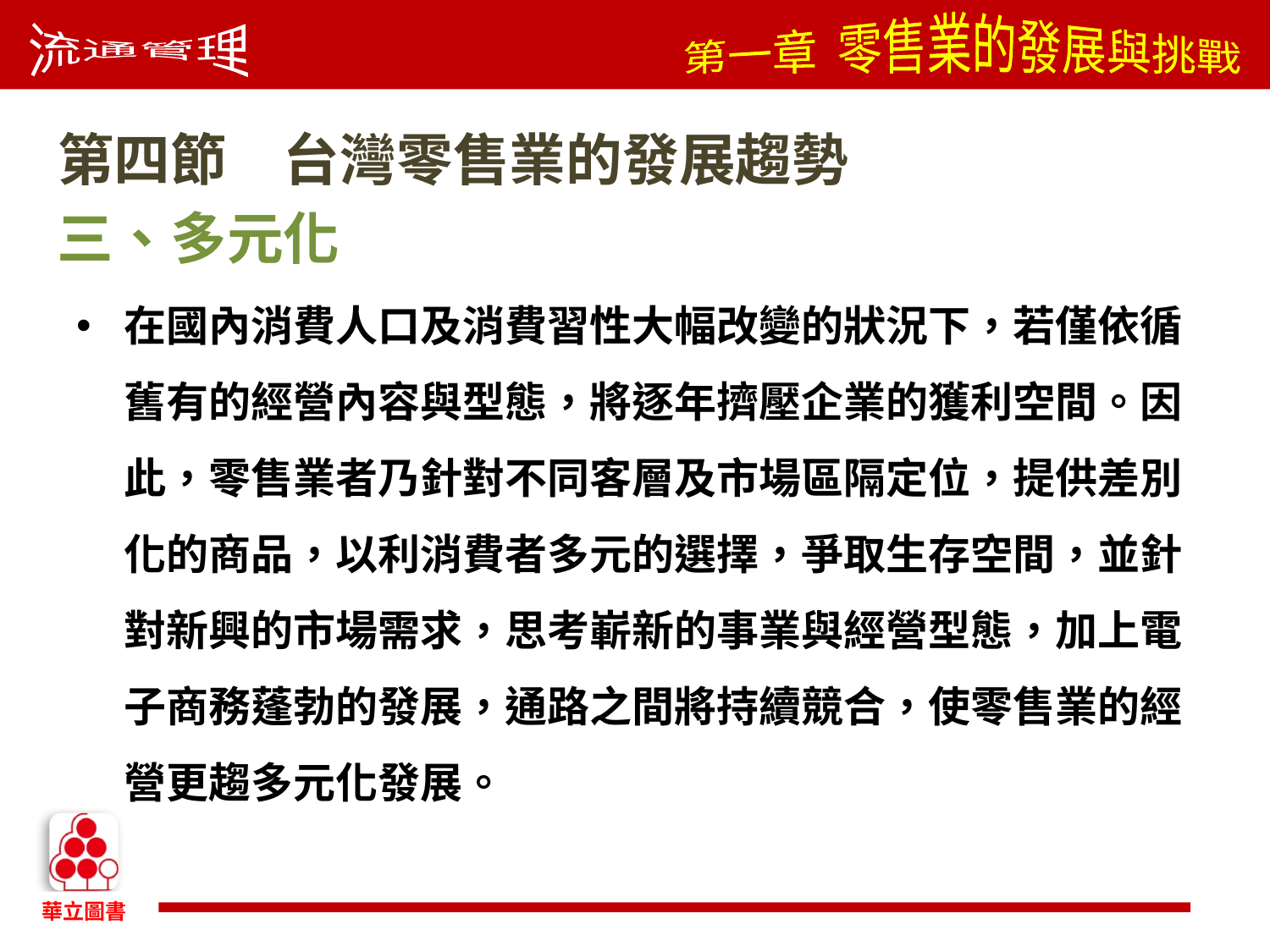

第四節　台灣零售業的發展趨勢
三、多元化
在國內消費人口及消費習性大幅改變的狀況下，若僅依循舊有的經營內容與型態，將逐年擠壓企業的獲利空間。因此，零售業者乃針對不同客層及市場區隔定位，提供差別化的商品，以利消費者多元的選擇，爭取生存空間，並針對新興的市場需求，思考嶄新的事業與經營型態，加上電子商務蓬勃的發展，通路之間將持續競合，使零售業的經營更趨多元化發展。